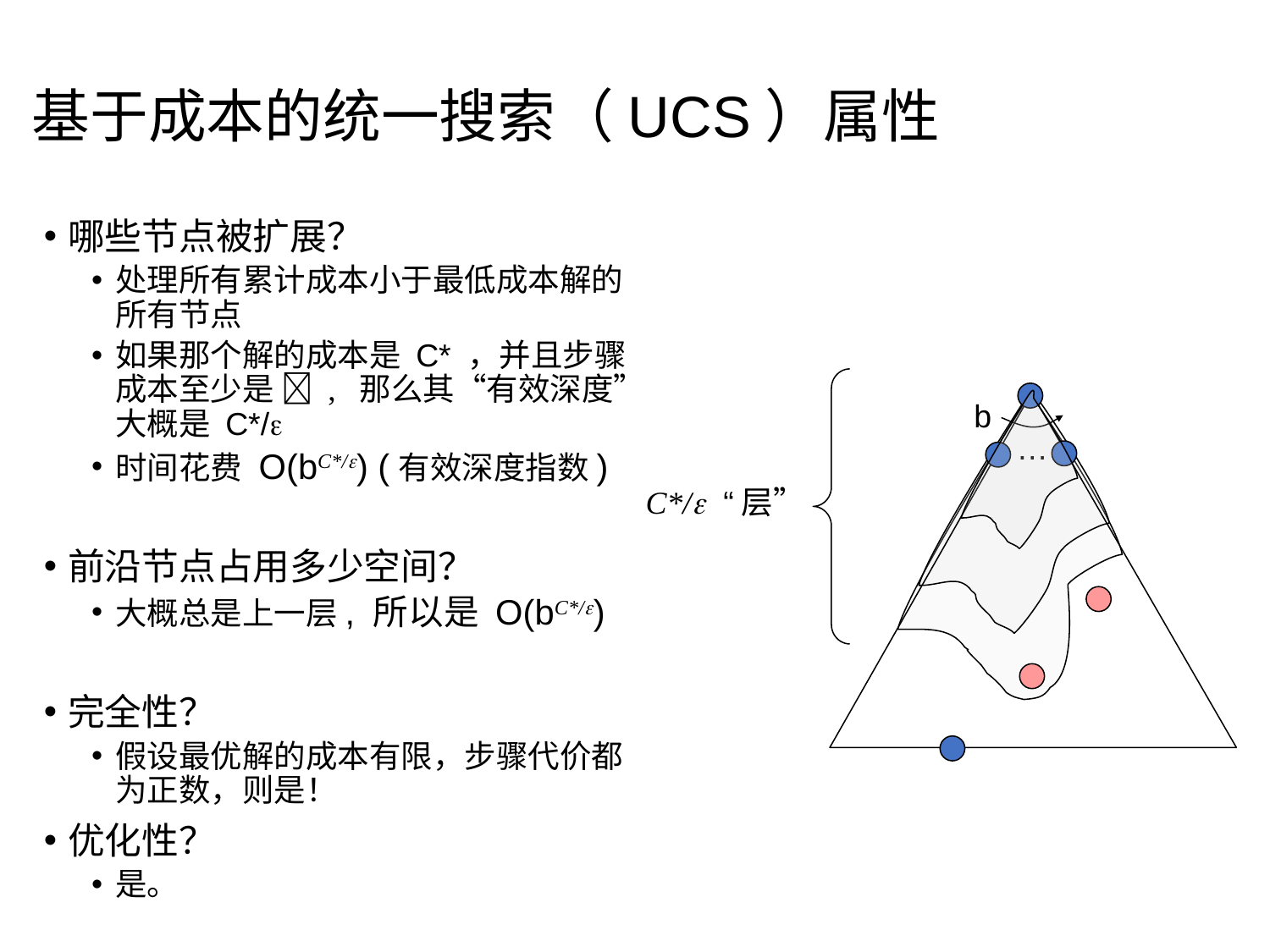

# 基于成本的统一搜索（UCS）属性
哪些节点被扩展？
处理所有累计成本小于最低成本解的所有节点
如果那个解的成本是 C* ，并且步骤成本至少是 ε ,  那么其“有效深度” 大概是 C*/ε
时间花费 O(bC*/ε) (有效深度指数)

前沿节点占用多少空间？
大概总是上一层, 所以是 O(bC*/ε)

完全性？
假设最优解的成本有限，步骤代价都为正数，则是！
优化性？
是。

b

…

C*/ε  “层”